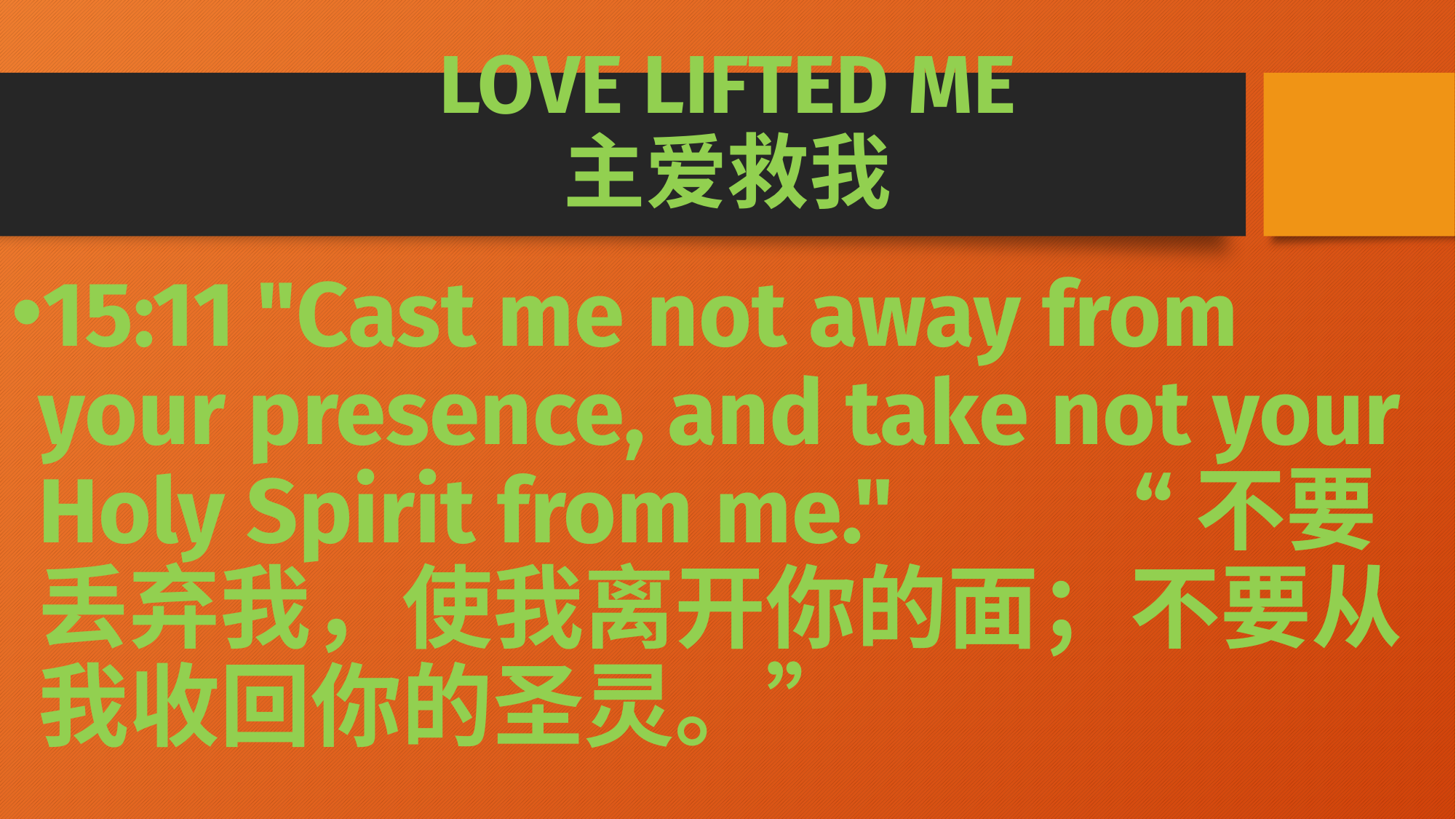

# LOVE LIFTED ME 主爱救我
15:11 "Cast me not away from your presence, and take not your Holy Spirit from me."           “不要丢弃我，使我离开你的面；不要从我收回你的圣灵。”